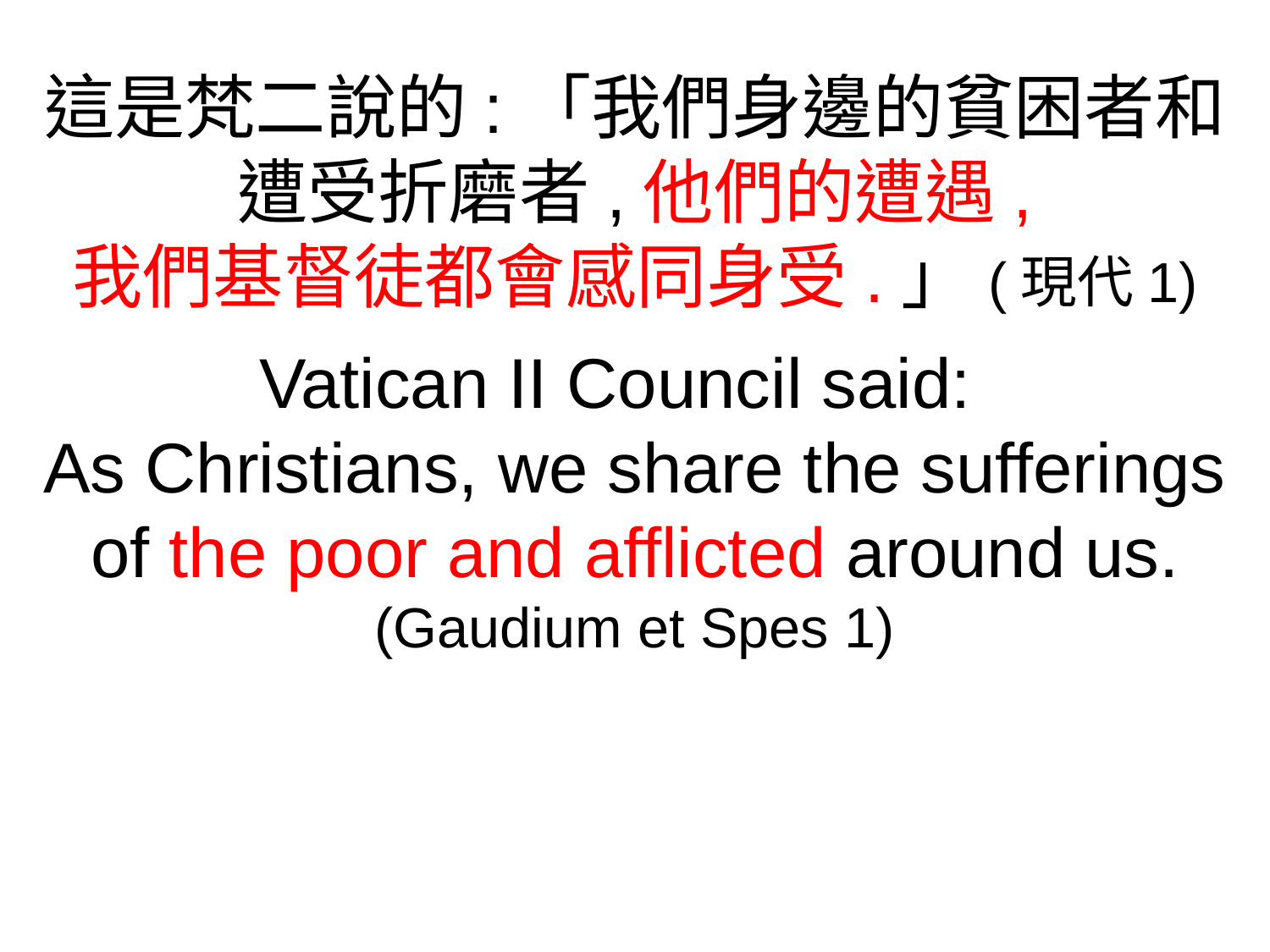

這是梵二說的:「我們身邊的貧困者和遭受折磨者,他們的遭遇,
我們基督徒都會感同身受.」(現代1)
Vatican II Council said:
As Christians, we share the sufferings of the poor and afflicted around us. (Gaudium et Spes 1)